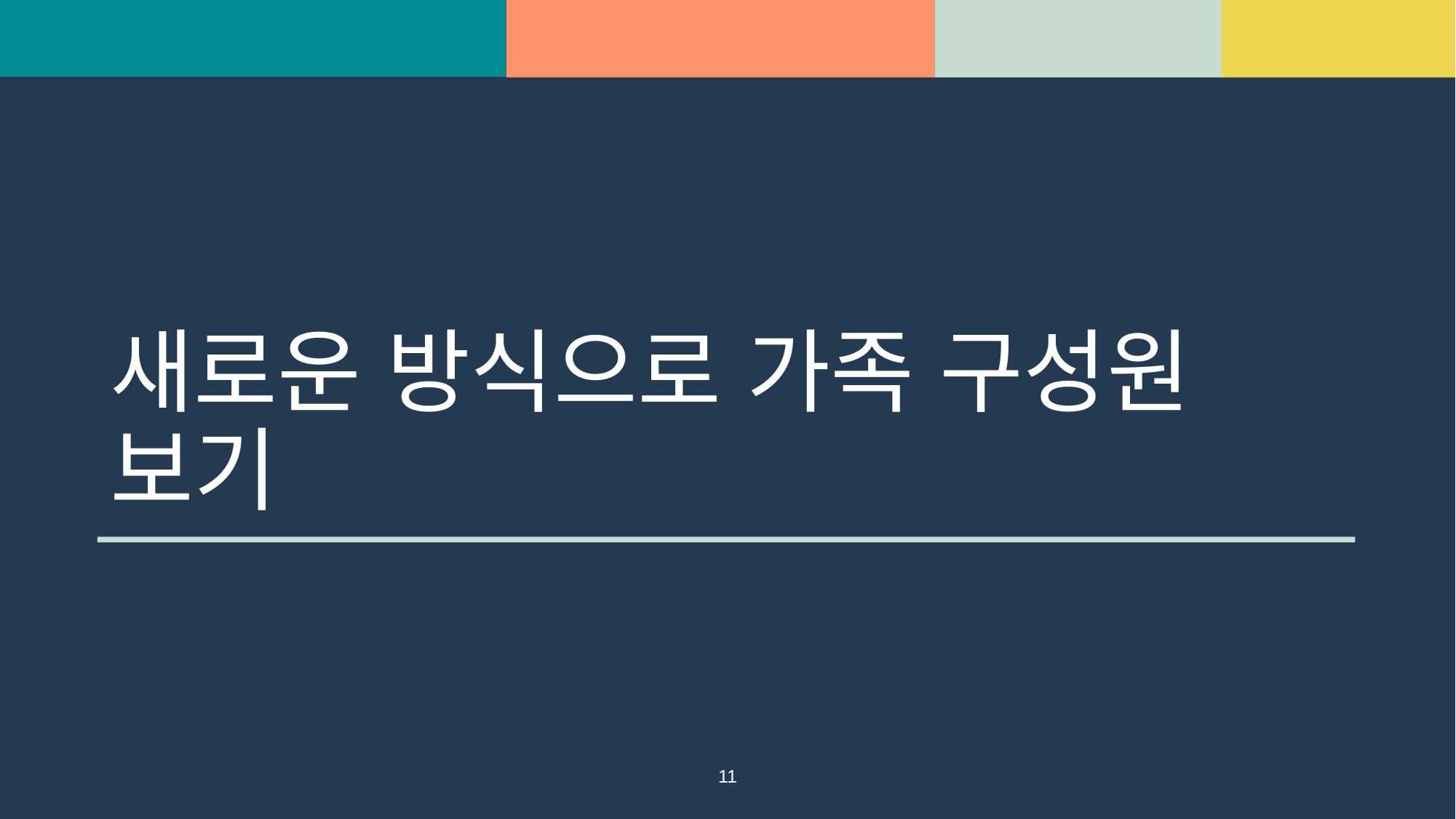

# 새로운 방식으로 가족 구성원 보기
11